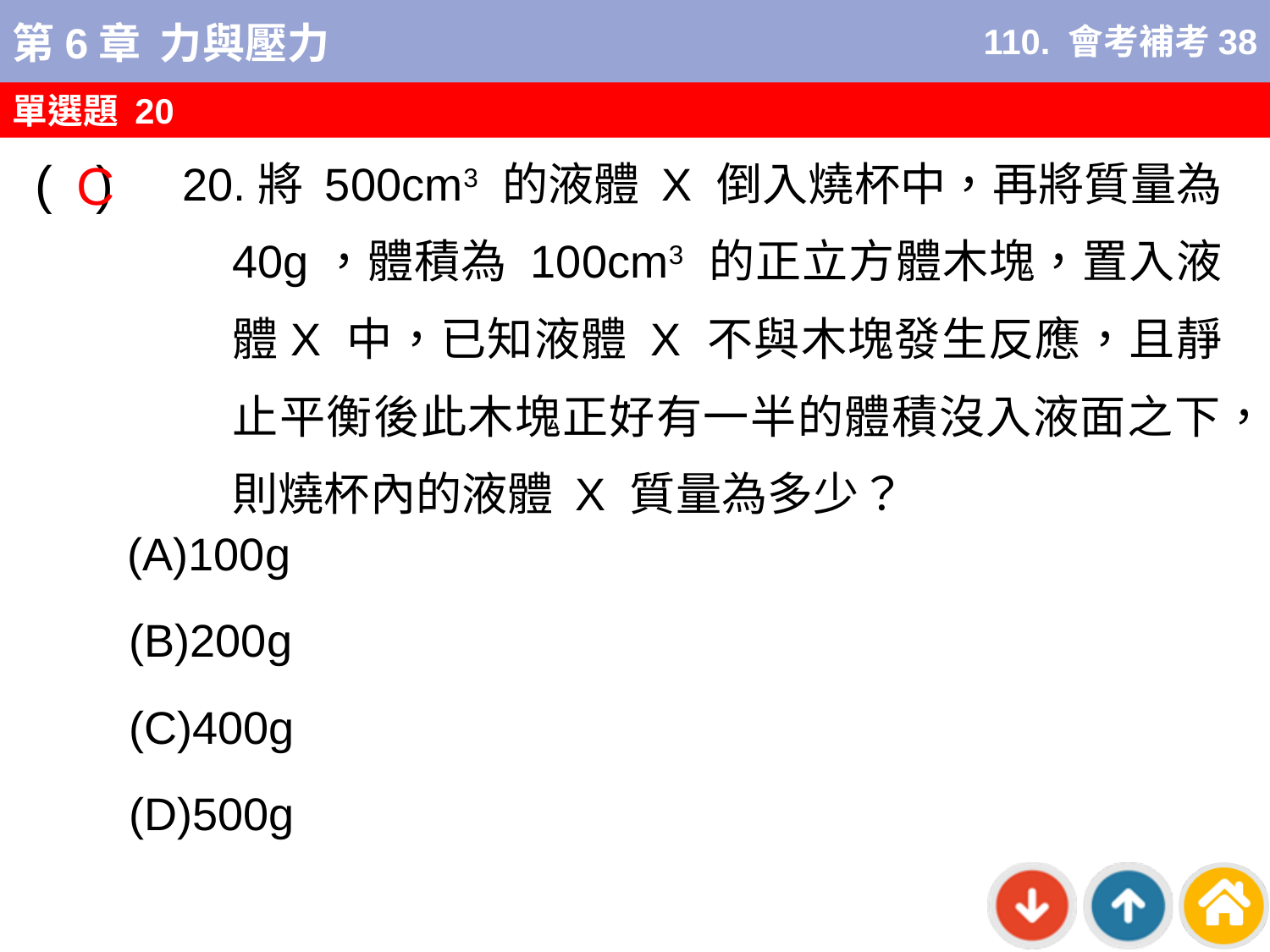

110. 會考補考38
單選題 20
C
20.將 500cm3 的液體 X 倒入燒杯中，再將質量為 40g，體積為 100cm3 的正立方體木塊，置入液體X 中，已知液體 X 不與木塊發生反應，且靜止平衡後此木塊正好有一半的體積沒入液面之下，則燒杯內的液體 X 質量為多少？
(   )
(A)100g
(B)200g
(C)400g
(D)500g